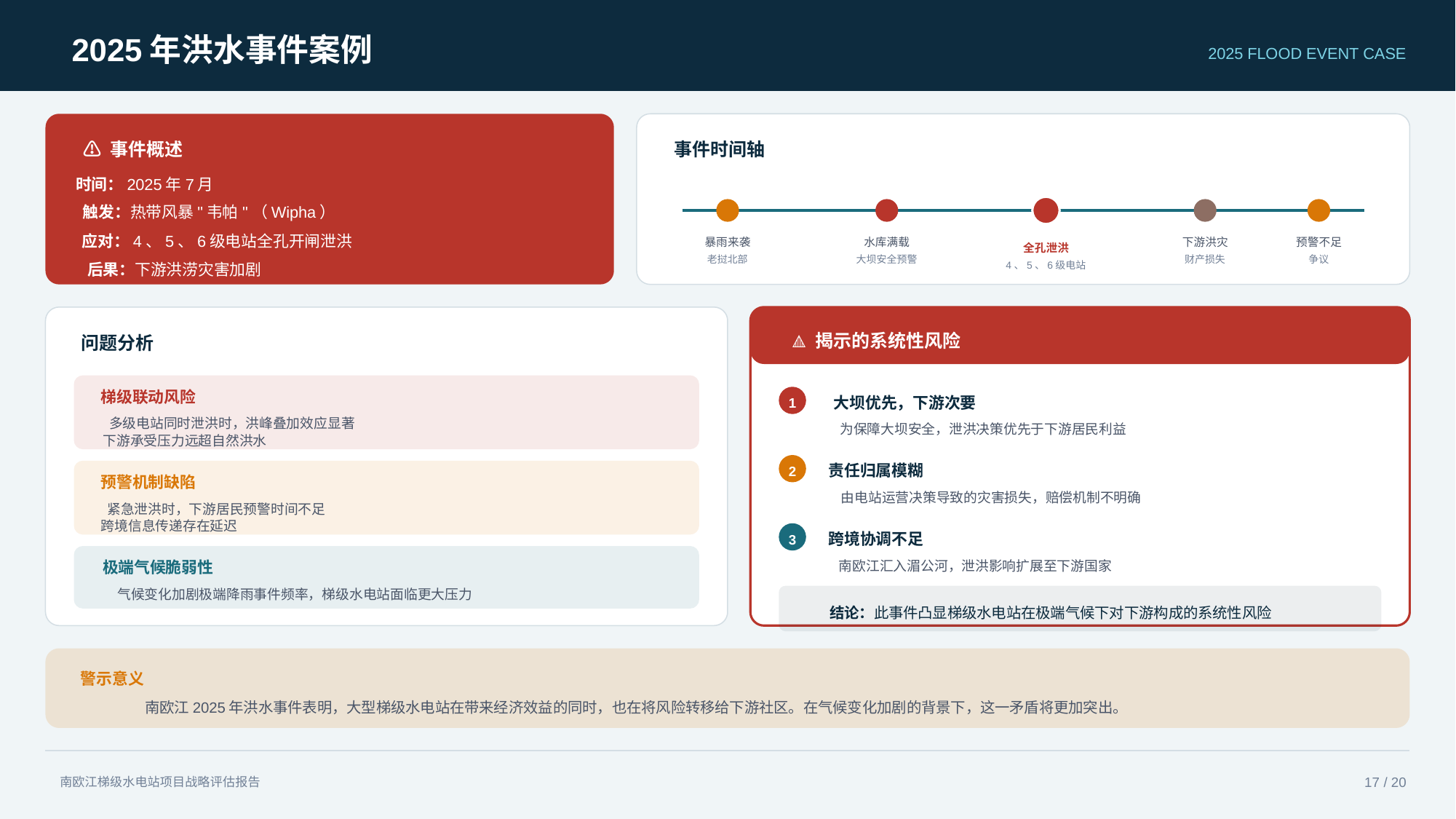

2025年洪水事件案例
2025 FLOOD EVENT CASE

⚠️ 事件概述
时间：2025年7月
触发：热带风暴"韦帕"（Wipha）
应对：4、5、6级电站全孔开闸泄洪
后果：下游洪涝灾害加剧

事件时间轴

全孔泄洪
4、5、6级电站

暴雨来袭
老挝北部

水库满载
大坝安全预警

下游洪灾
财产损失

预警不足
争议

问题分析

梯级联动风险
多级电站同时泄洪时，洪峰叠加效应显著
下游承受压力远超自然洪水

预警机制缺陷
紧急泄洪时，下游居民预警时间不足
跨境信息传递存在延迟

极端气候脆弱性
气候变化加剧极端降雨事件频率，梯级水电站面临更大压力

🔺 揭示的系统性风险

大坝优先，下游次要
1
为保障大坝安全，泄洪决策优先于下游居民利益

责任归属模糊
2
由电站运营决策导致的灾害损失，赔偿机制不明确

跨境协调不足
3
南欧江汇入湄公河，泄洪影响扩展至下游国家

结论：此事件凸显梯级水电站在极端气候下对下游构成的系统性风险

警示意义
南欧江2025年洪水事件表明，大型梯级水电站在带来经济效益的同时，也在将风险转移给下游社区。在气候变化加剧的背景下，这一矛盾将更加突出。

17 / 20
南欧江梯级水电站项目战略评估报告